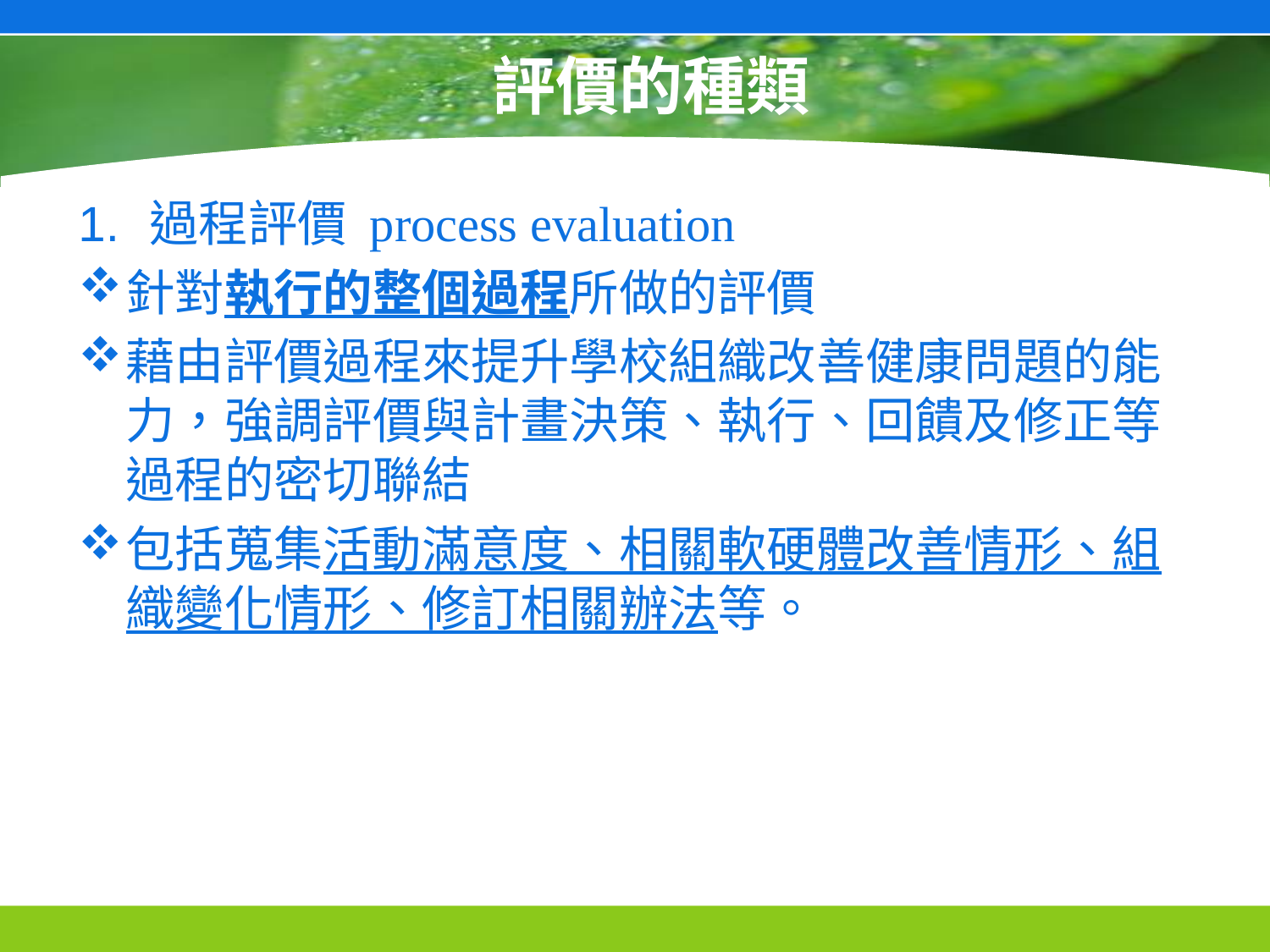

# 評價的種類
過程評價 process evaluation
針對執行的整個過程所做的評價
藉由評價過程來提升學校組織改善健康問題的能力，強調評價與計畫決策、執行、回饋及修正等過程的密切聯結
包括蒐集活動滿意度、相關軟硬體改善情形、組織變化情形、修訂相關辦法等。